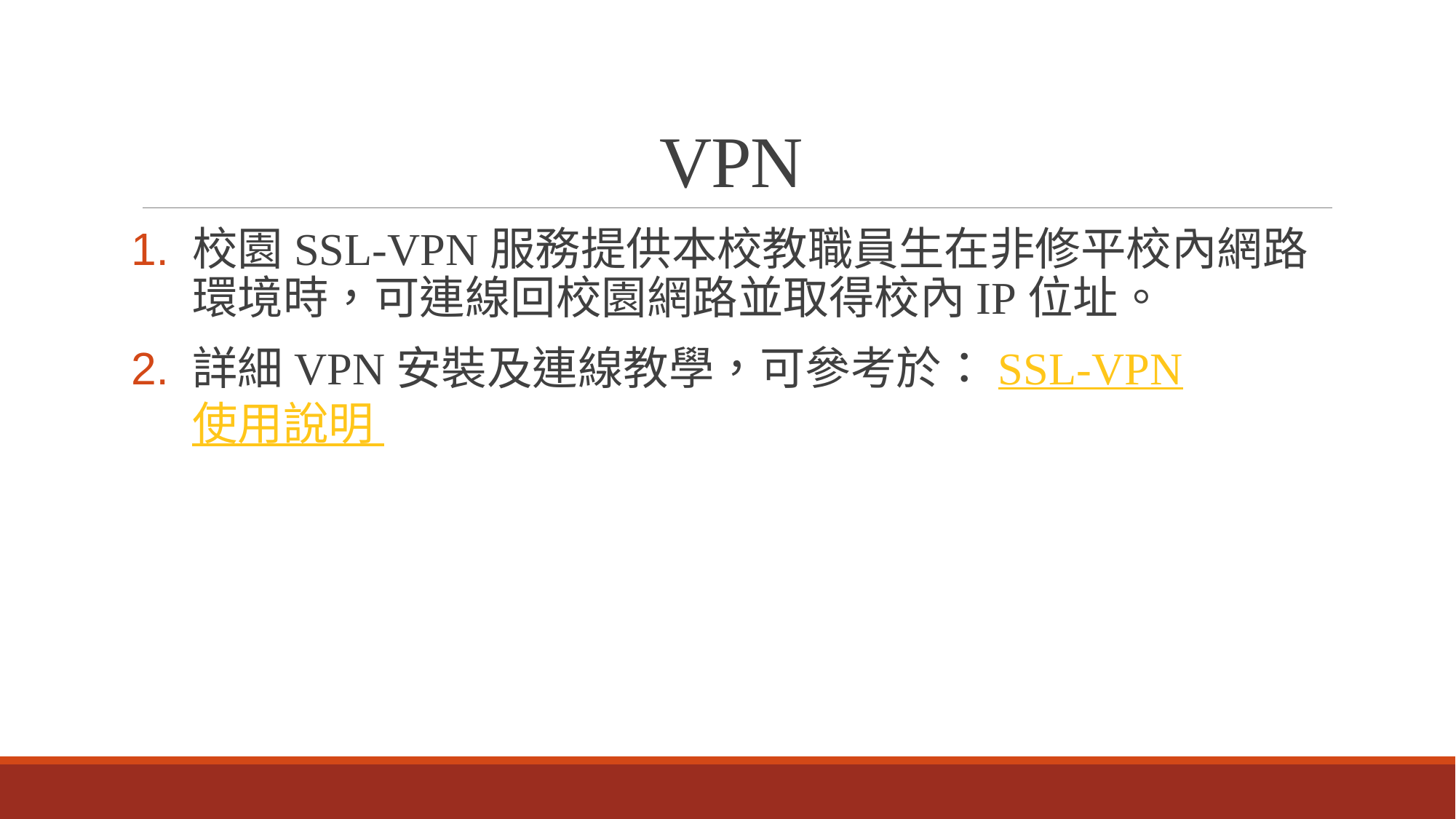

# VPN
校園SSL-VPN服務提供本校教職員生在非修平校內網路環境時，可連線回校園網路並取得校內IP位址。
詳細VPN安裝及連線教學，可參考於：SSL-VPN使用說明